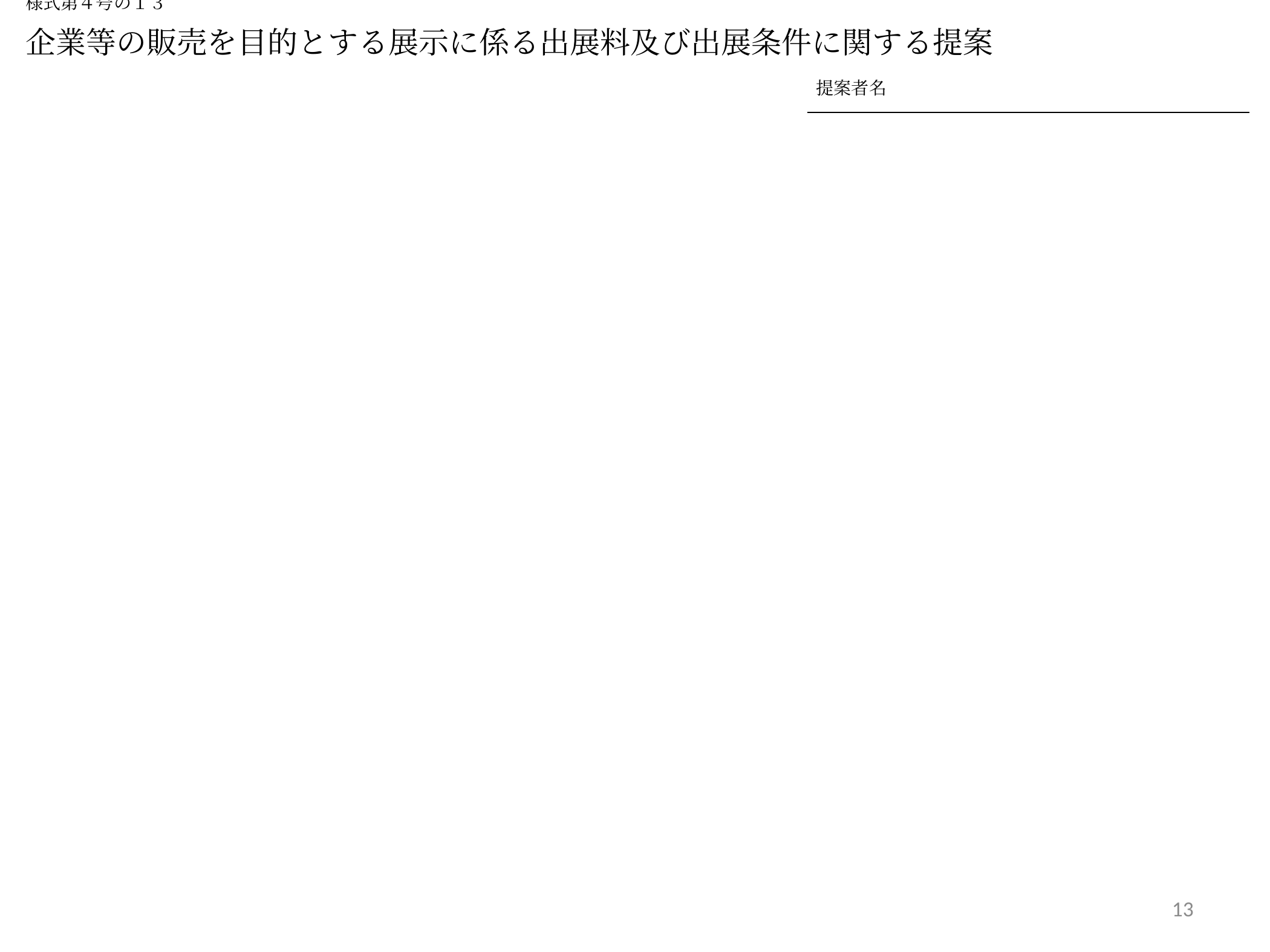

# 様式第４号の１３ 企業等の販売を目的とする展示に係る出展料及び出展条件に関する提案
提案者名

13